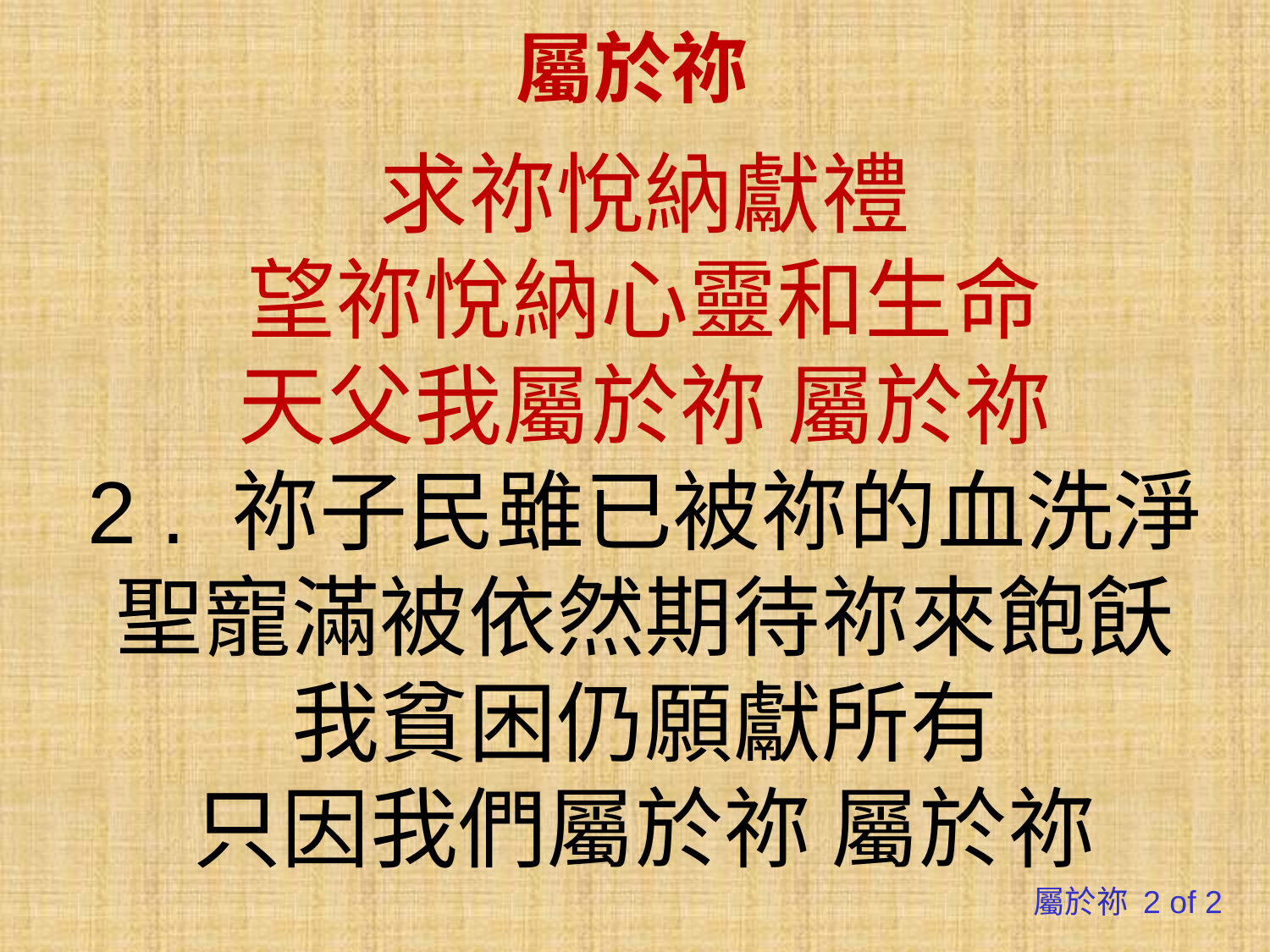

# 屬於祢
求祢悅納獻禮
望祢悅納心靈和生命
天父我屬於祢 屬於祢
2 . 祢子民雖已被祢的血洗淨
聖寵滿被依然期待祢來飽飫
我貧困仍願獻所有
只因我們屬於祢 屬於祢
屬於祢 2 of 2